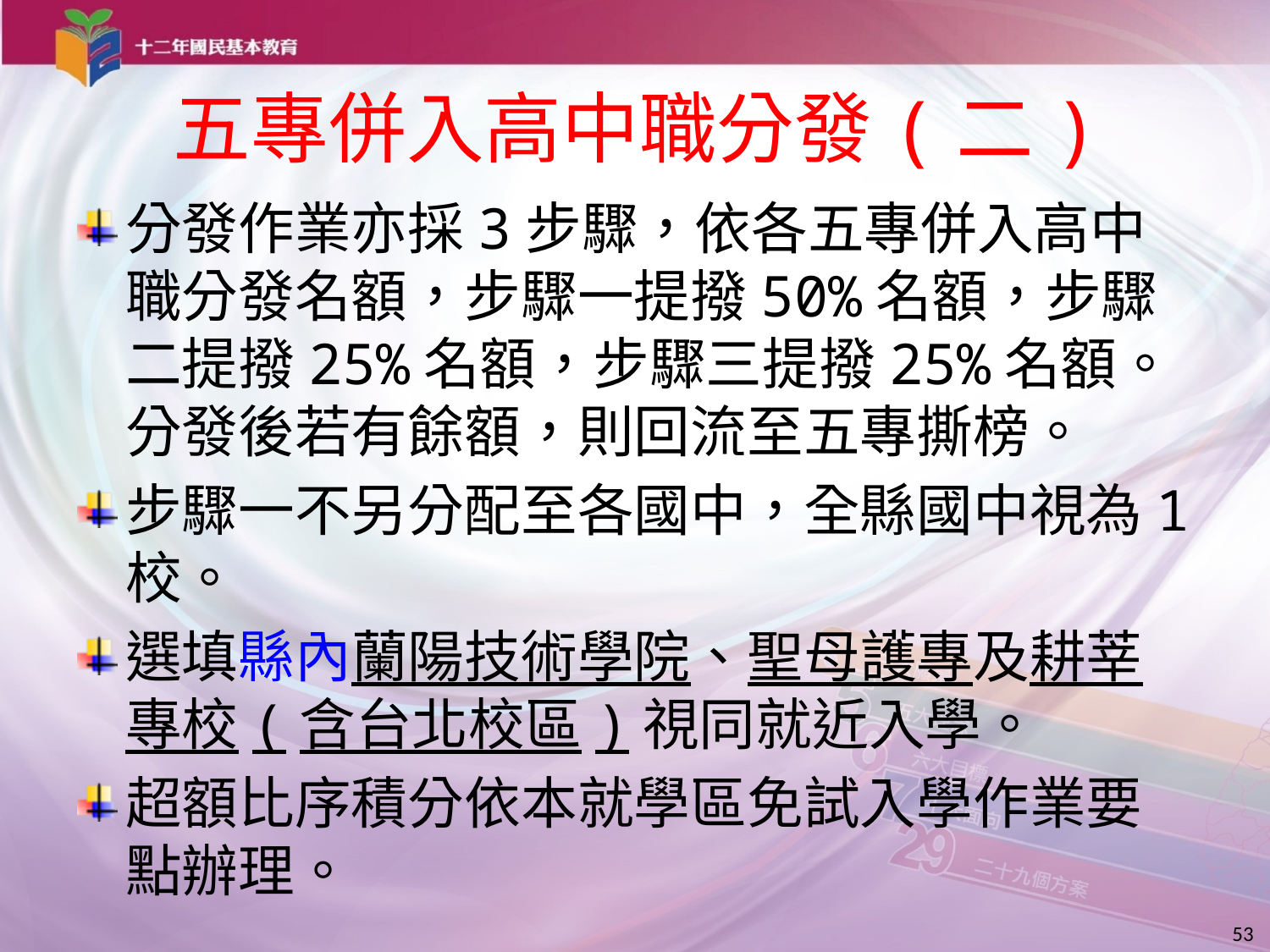

# 五專併入高中職分發(二)
分發作業亦採3步驟，依各五專併入高中職分發名額，步驟一提撥50%名額，步驟二提撥25%名額，步驟三提撥25%名額。分發後若有餘額，則回流至五專撕榜。
步驟一不另分配至各國中，全縣國中視為1校。
選填縣內蘭陽技術學院、聖母護專及耕莘專校(含台北校區)視同就近入學。
超額比序積分依本就學區免試入學作業要點辦理。